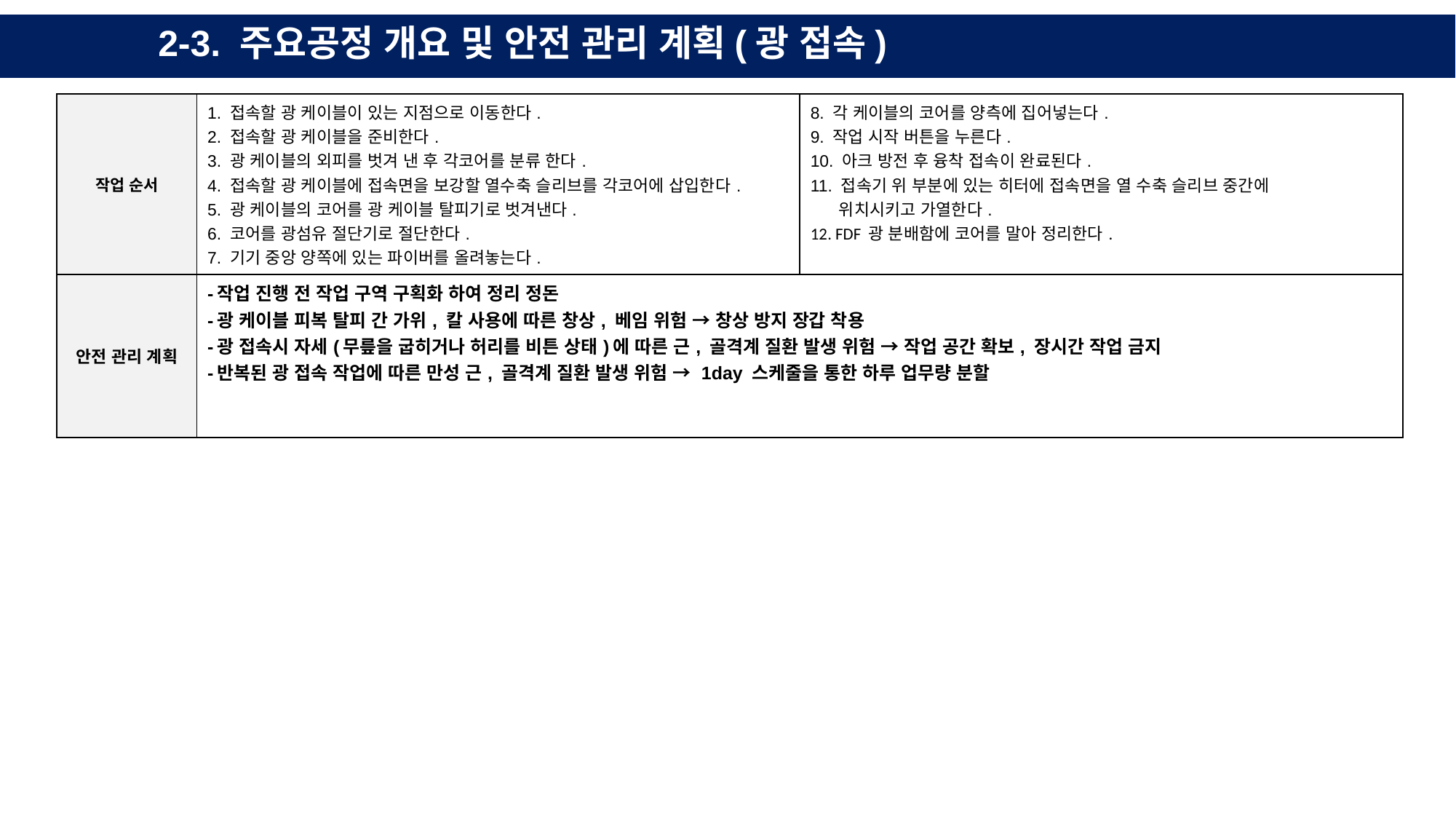

2-3. 주요공정 개요 및 안전 관리 계획(광 접속)
| 작업 순서 | 1. 접속할 광 케이블이 있는 지점으로 이동한다. 2. 접속할 광 케이블을 준비한다. 3. 광 케이블의 외피를 벗겨 낸 후 각코어를 분류 한다. 4. 접속할 광 케이블에 접속면을 보강할 열수축 슬리브를 각코어에 삽입한다. 5. 광 케이블의 코어를 광 케이블 탈피기로 벗겨낸다. 6. 코어를 광섬유 절단기로 절단한다. 7. 기기 중앙 양쪽에 있는 파이버를 올려놓는다. | 8. 각 케이블의 코어를 양측에 집어넣는다. 9. 작업 시작 버튼을 누른다. 10. 아크 방전 후 융착 접속이 완료된다. 11. 접속기 위 부분에 있는 히터에 접속면을 열 수축 슬리브 중간에 위치시키고 가열한다. 12. FDF 광 분배함에 코어를 말아 정리한다. |
| --- | --- | --- |
| 안전 관리 계획 | -작업 진행 전 작업 구역 구획화 하여 정리 정돈 -광 케이블 피복 탈피 간 가위, 칼 사용에 따른 창상, 베임 위험 → 창상 방지 장갑 착용 -광 접속시 자세(무릎을 굽히거나 허리를 비튼 상태)에 따른 근, 골격계 질환 발생 위험 → 작업 공간 확보, 장시간 작업 금지 -반복된 광 접속 작업에 따른 만성 근, 골격계 질환 발생 위험 → 1day 스케줄을 통한 하루 업무량 분할 |  |